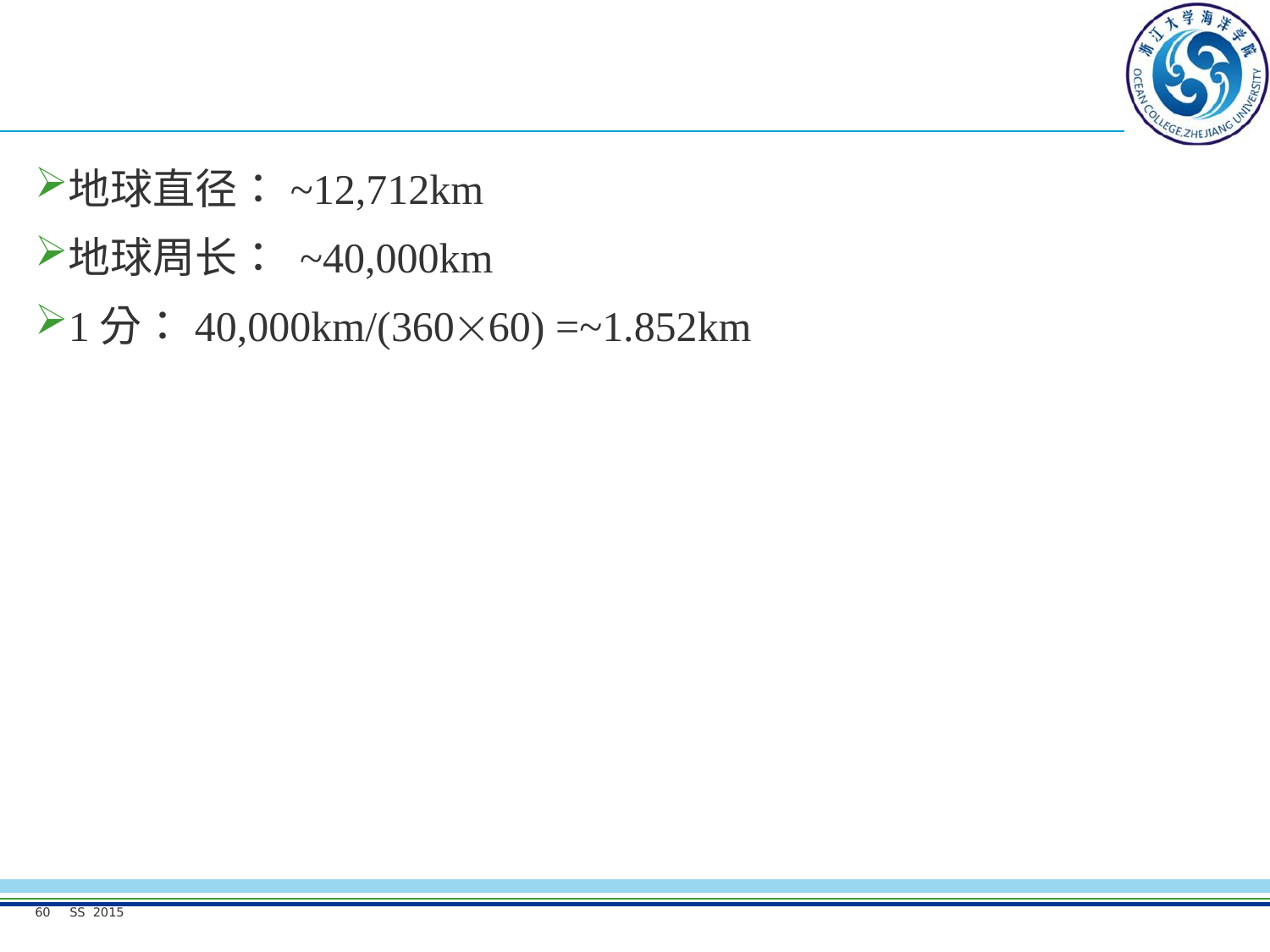

#
地球直径：~12,712km
地球周长： ~40,000km
1分：40,000km/(360×60) =~1.852km
60